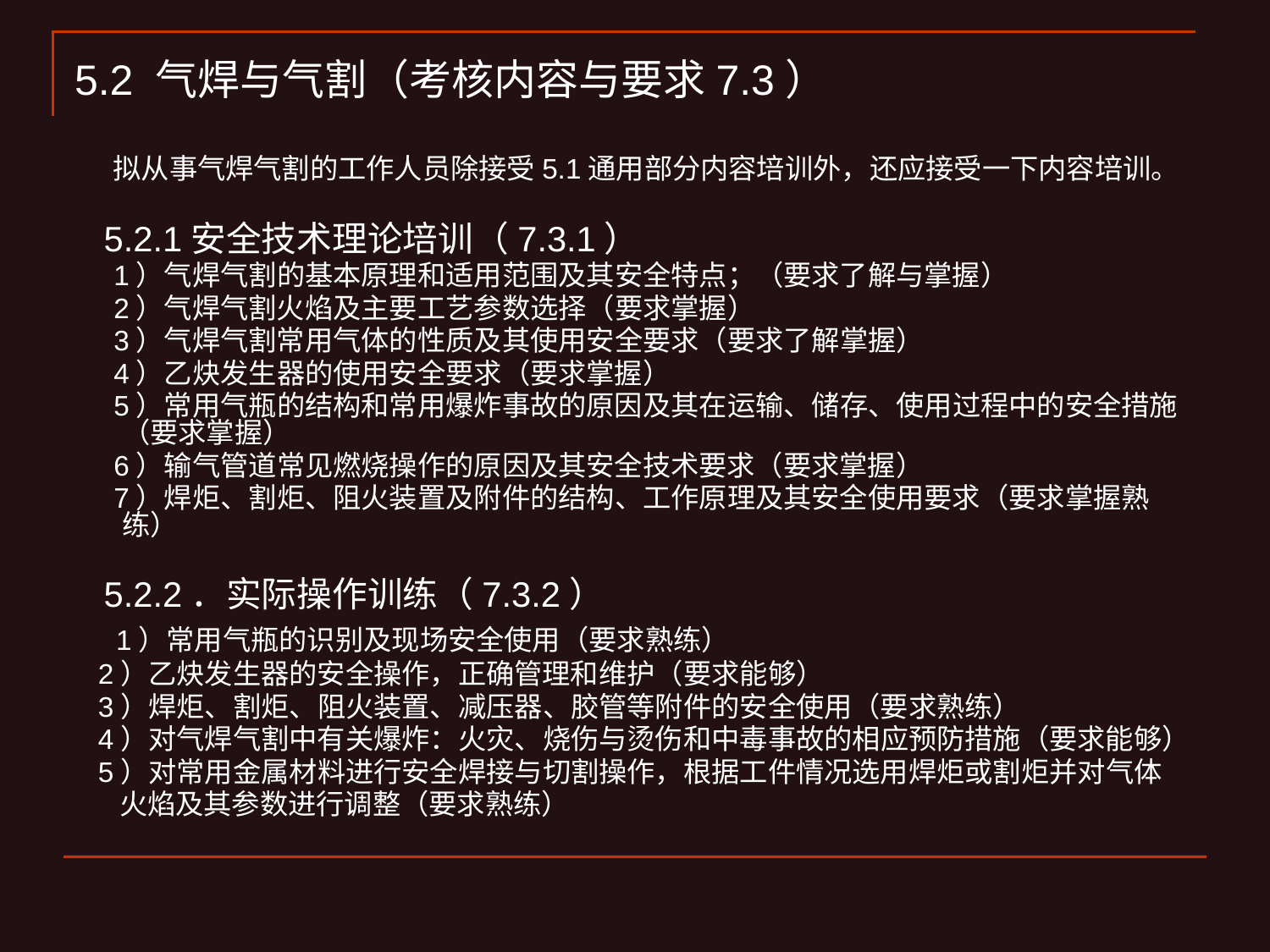

5.2 气焊与气割（考核内容与要求7.3）

     拟从事气焊气割的工作人员除接受5.1通用部分内容培训外，还应接受一下内容培训。

   5.2.1安全技术理论培训（7.3.1）
     1）气焊气割的基本原理和适用范围及其安全特点；（要求了解与掌握）
     2）气焊气割火焰及主要工艺参数选择（要求掌握）
     3）气焊气割常用气体的性质及其使用安全要求（要求了解掌握）
     4）乙炔发生器的使用安全要求（要求掌握）
     5）常用气瓶的结构和常用爆炸事故的原因及其在运输、储存、使用过程中的安全措施（要求掌握）
     6）输气管道常见燃烧操作的原因及其安全技术要求（要求掌握）
     7）焊炬、割炬、阻火装置及附件的结构、工作原理及其安全使用要求（要求掌握熟练）

   5.2.2．实际操作训练（7.3.2）
    1）常用气瓶的识别及现场安全使用（要求熟练）
   2）乙炔发生器的安全操作，正确管理和维护（要求能够）
   3）焊炬、割炬、阻火装置、减压器、胶管等附件的安全使用（要求熟练）
   4）对气焊气割中有关爆炸：火灾、烧伤与烫伤和中毒事故的相应预防措施（要求能够）
   5）对常用金属材料进行安全焊接与切割操作，根据工件情况选用焊炬或割炬并对气体
      火焰及其参数进行调整（要求熟练）